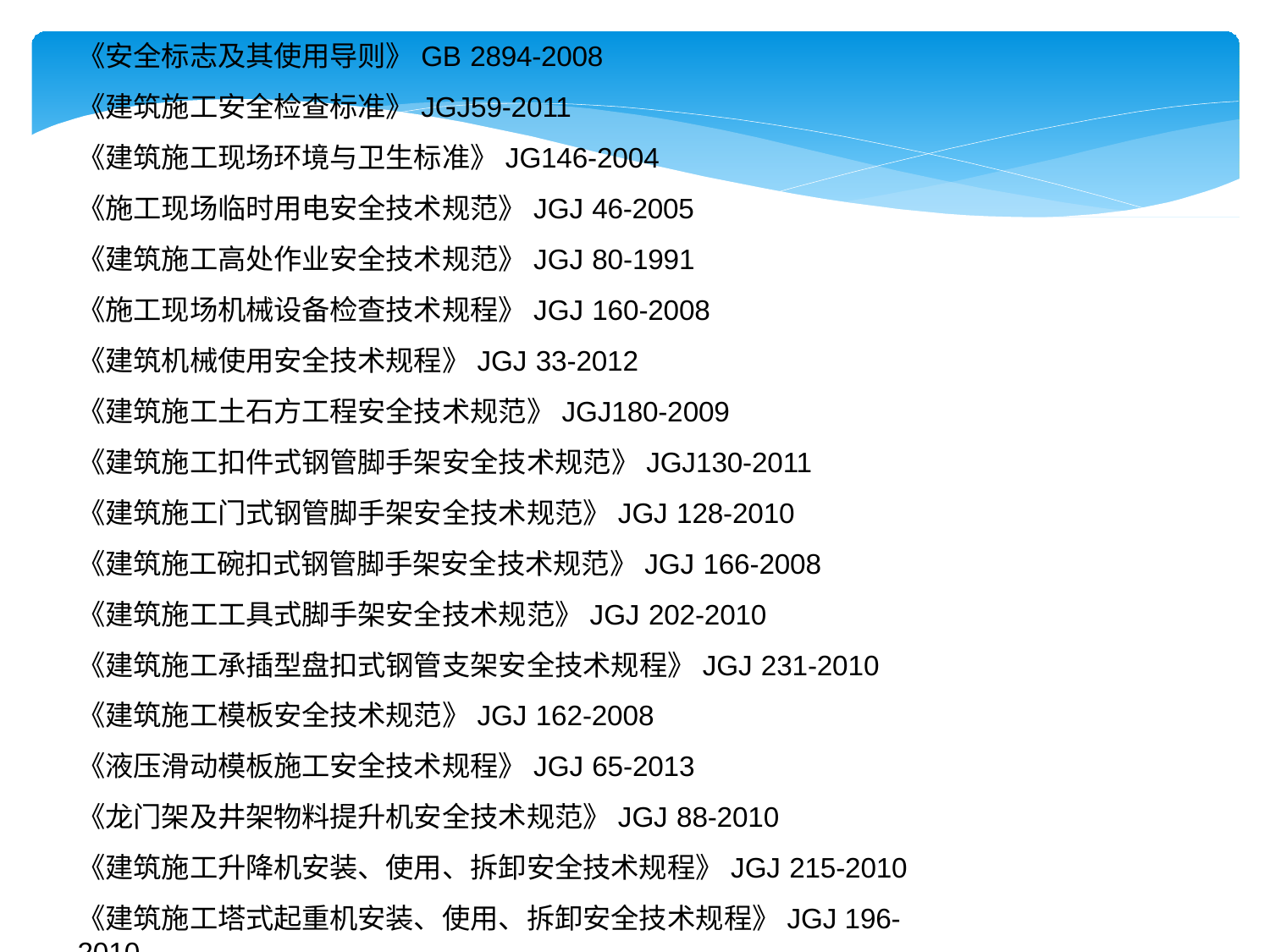

《安全标志及其使用导则》GB 2894-2008
《建筑施工安全检查标准》JGJ59-2011
《建筑施工现场环境与卫生标准》JG146-2004
《施工现场临时用电安全技术规范》JGJ 46-2005
《建筑施工高处作业安全技术规范》JGJ 80-1991
《施工现场机械设备检查技术规程》JGJ 160-2008
《建筑机械使用安全技术规程》JGJ 33-2012
《建筑施工土石方工程安全技术规范》JGJ180-2009
《建筑施工扣件式钢管脚手架安全技术规范》JGJ130-2011
《建筑施工门式钢管脚手架安全技术规范》JGJ 128-2010
《建筑施工碗扣式钢管脚手架安全技术规范》JGJ 166-2008
《建筑施工工具式脚手架安全技术规范》JGJ 202-2010
《建筑施工承插型盘扣式钢管支架安全技术规程》JGJ 231-2010
《建筑施工模板安全技术规范》JGJ 162-2008
《液压滑动模板施工安全技术规程》JGJ 65-2013
《龙门架及井架物料提升机安全技术规范》JGJ 88-2010
《建筑施工升降机安装、使用、拆卸安全技术规程》JGJ 215-2010
《建筑施工塔式起重机安装、使用、拆卸安全技术规程》JGJ 196-2010